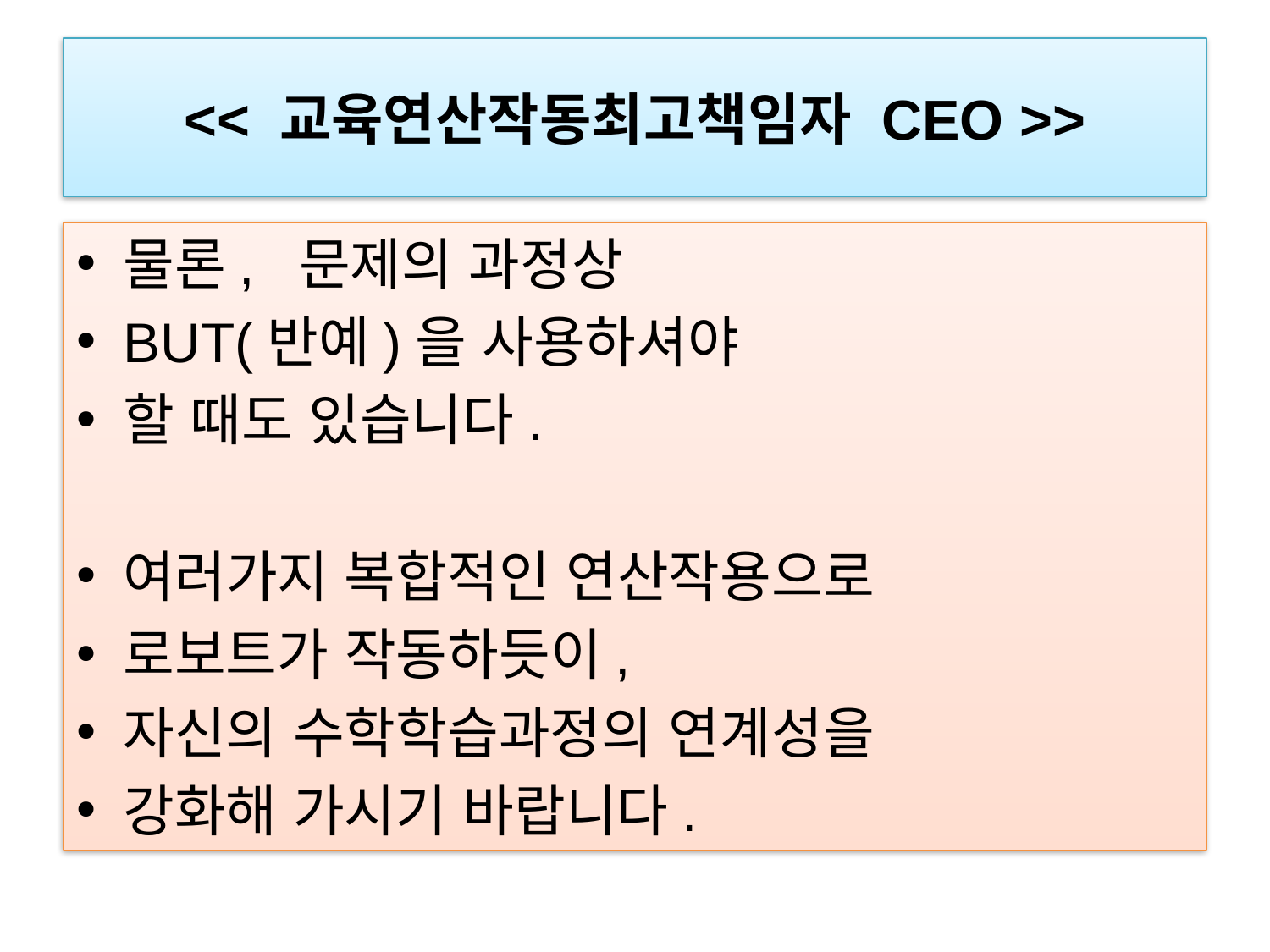

# << 교육연산작동최고책임자 CEO >>
물론,  문제의 과정상
BUT(반예)을 사용하셔야
할 때도 있습니다.

여러가지 복합적인 연산작용으로
로보트가 작동하듯이,
자신의 수학학습과정의 연계성을
강화해 가시기 바랍니다.